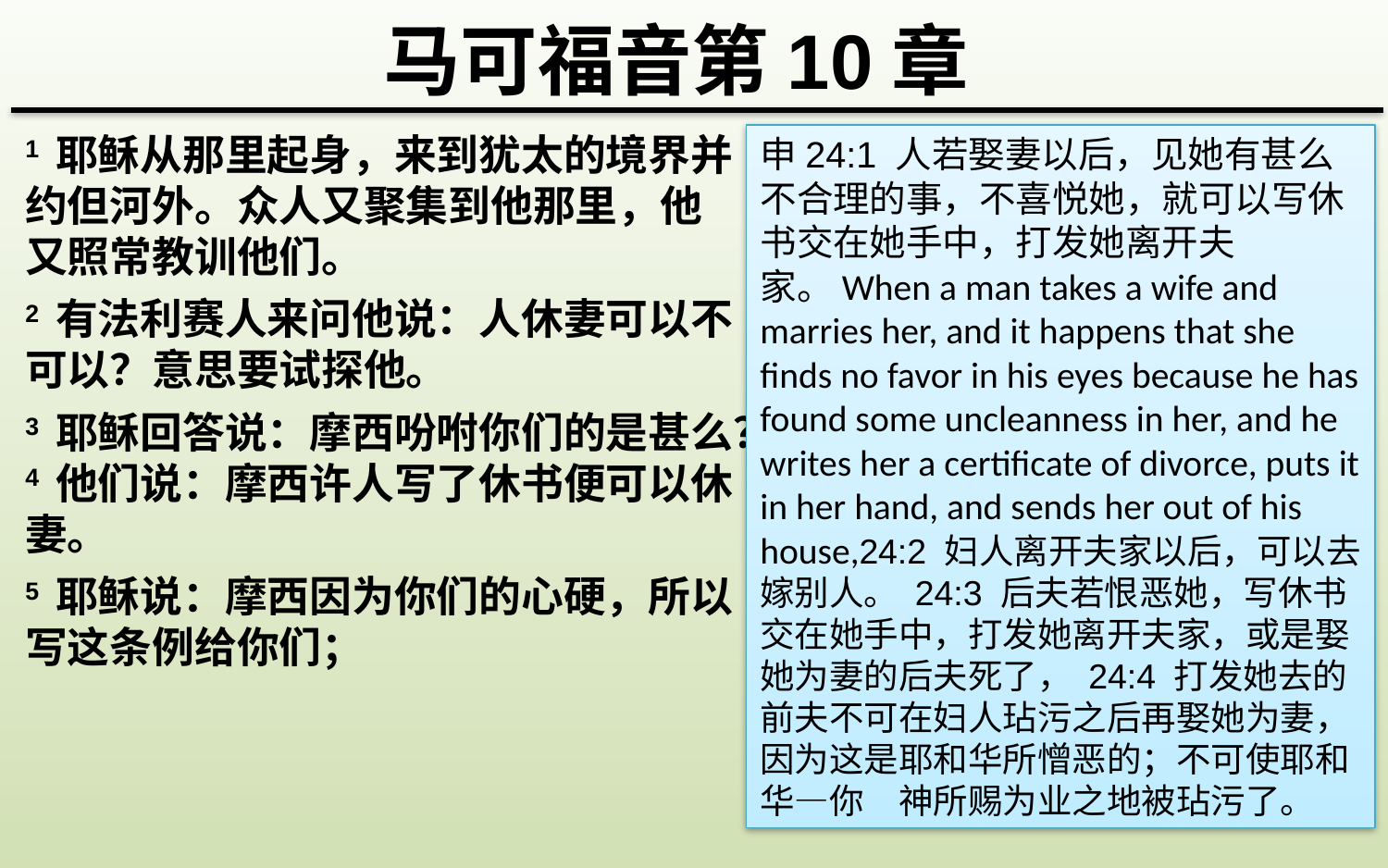

马可福音第10章
1 耶稣从那里起身，来到犹太的境界并约但河外。众人又聚集到他那里，他又照常教训他们。
2 有法利赛人来问他说：人休妻可以不可以？意思要试探他。
3 耶稣回答说：摩西吩咐你们的是甚么？4 他们说：摩西许人写了休书便可以休妻。
5 耶稣说：摩西因为你们的心硬，所以写这条例给你们；
申24:1 人若娶妻以后，见她有甚么不合理的事，不喜悦她，就可以写休书交在她手中，打发她离开夫家。When a man takes a wife and marries her, and it happens that she finds no favor in his eyes because he has found some uncleanness in her, and he writes her a certificate of divorce, puts it in her hand, and sends her out of his house,24:2 妇人离开夫家以后，可以去嫁别人。 24:3 后夫若恨恶她，写休书交在她手中，打发她离开夫家，或是娶她为妻的后夫死了， 24:4 打发她去的前夫不可在妇人玷污之后再娶她为妻，因为这是耶和华所憎恶的；不可使耶和华―你　神所赐为业之地被玷污了。